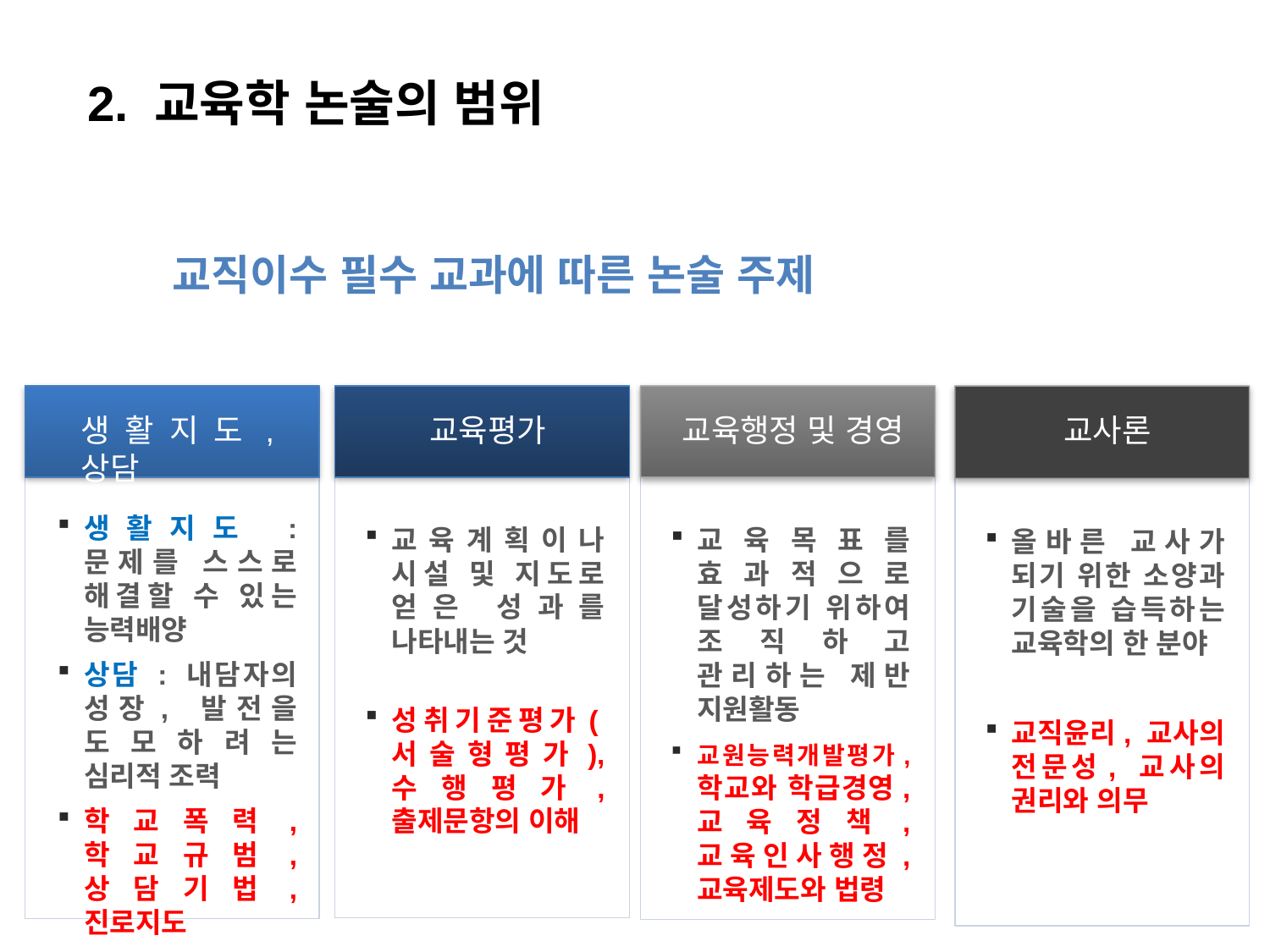

2. 교육학 논술의 범위
교직이수 필수 교과에 따른 논술 주제

생활지도, 상담
생활지도 : 문제를 스스로 해결할 수 있는 능력배양
상담 : 내담자의 성장, 발전을 도모하려는 심리적 조력
학교폭력, 학교규범, 상담기법, 진로지도

교육평가
교육계획이나 시설 및 지도로 얻은 성과를 나타내는 것

성취기준평가(서술형평가), 수행평가, 출제문항의 이해

교육행정 및 경영
교육목표를 효과적으로 달성하기 위하여 조직하고 관리하는 제반 지원활동
교원능력개발평가, 학교와 학급경영, 교육정책, 교육인사행정, 교육제도와 법령

교사론
올바른 교사가 되기 위한 소양과 기술을 습득하는 교육학의 한 분야

교직윤리, 교사의 전문성, 교사의 권리와 의무